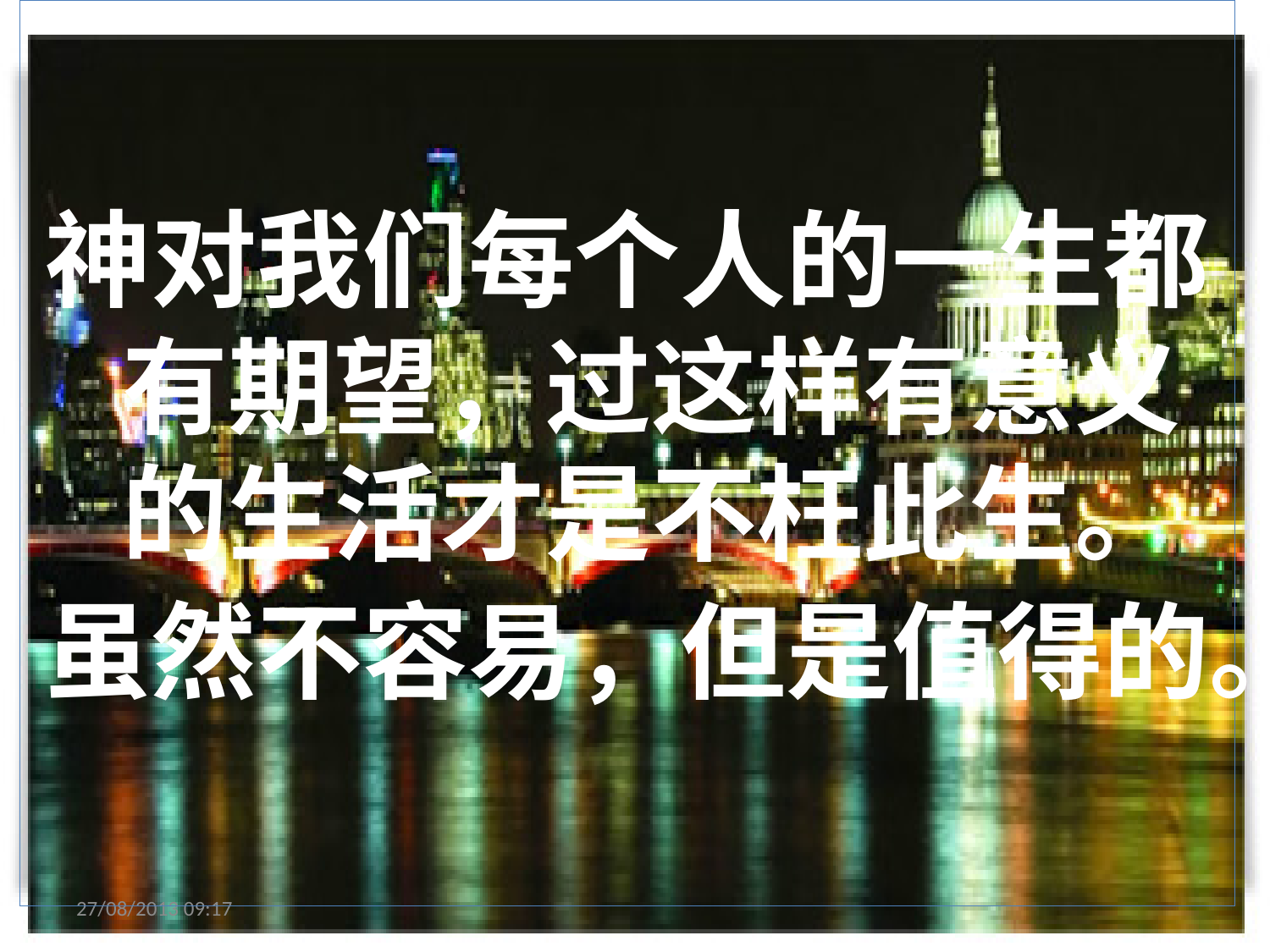

神对我们每个人的一生都有期望，过这样有意义的生活才是不枉此生。
虽然不容易，但是值得的。
27/08/2013 09:17